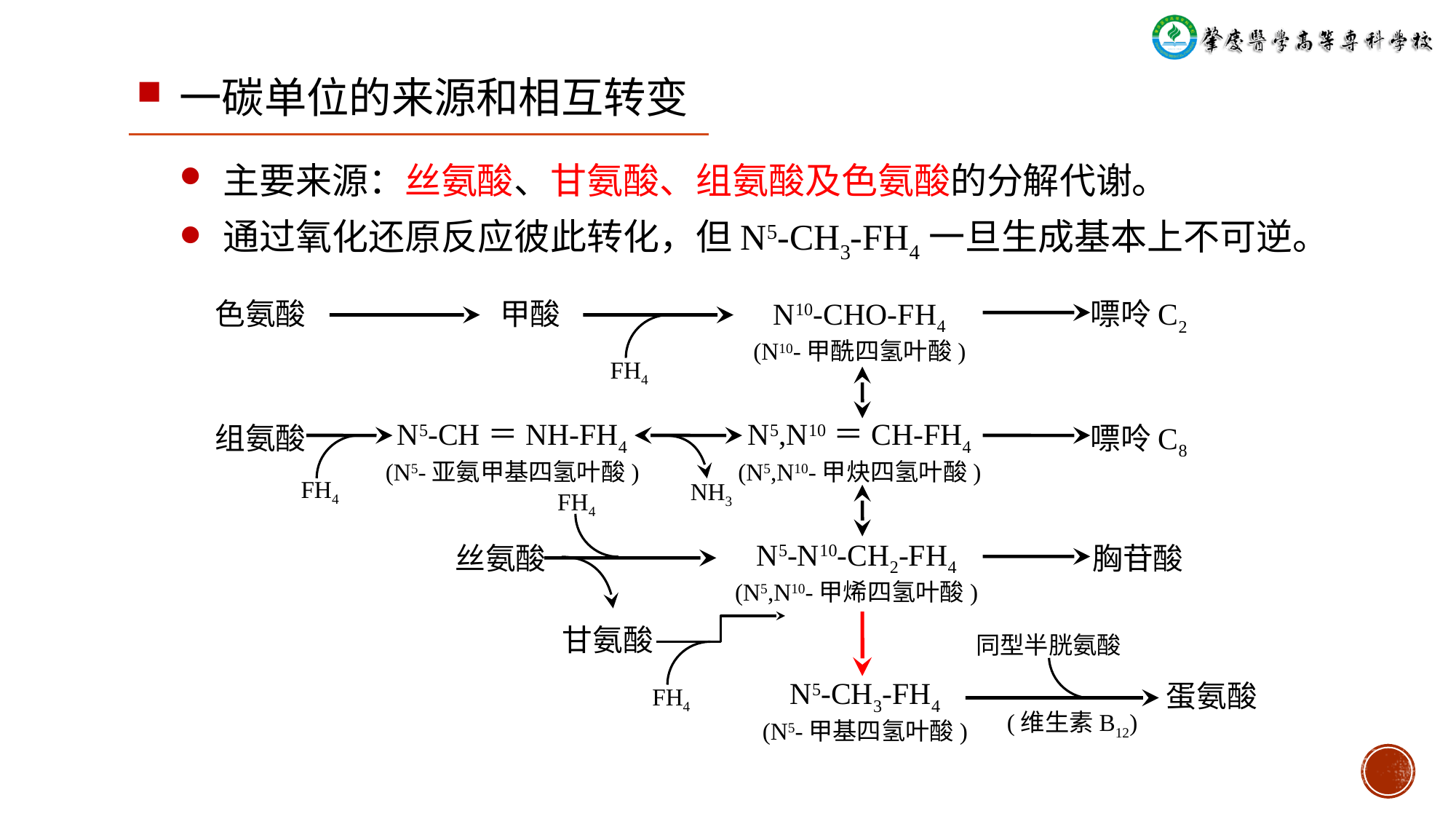

一碳单位的来源和相互转变
主要来源：丝氨酸、甘氨酸、组氨酸及色氨酸的分解代谢。
通过氧化还原反应彼此转化，但N5-CH3-FH4一旦生成基本上不可逆。
色氨酸
甲酸
N10-CHO-FH4
(N10-甲酰四氢叶酸)
嘌呤C2

FH4

N5-CH＝NH-FH4
(N5-亚氨甲基四氢叶酸)
N5,N10＝CH-FH4
(N5,N10-甲炔四氢叶酸)
嘌呤C8
组氨酸

FH4
NH3
FH4

N5-N10-CH2-FH4
(N5,N10-甲烯四氢叶酸)
丝氨酸
胸苷酸

甘氨酸
同型半胱氨酸

N5-CH3-FH4
(N5-甲基四氢叶酸)
蛋氨酸
FH4

(维生素B12)